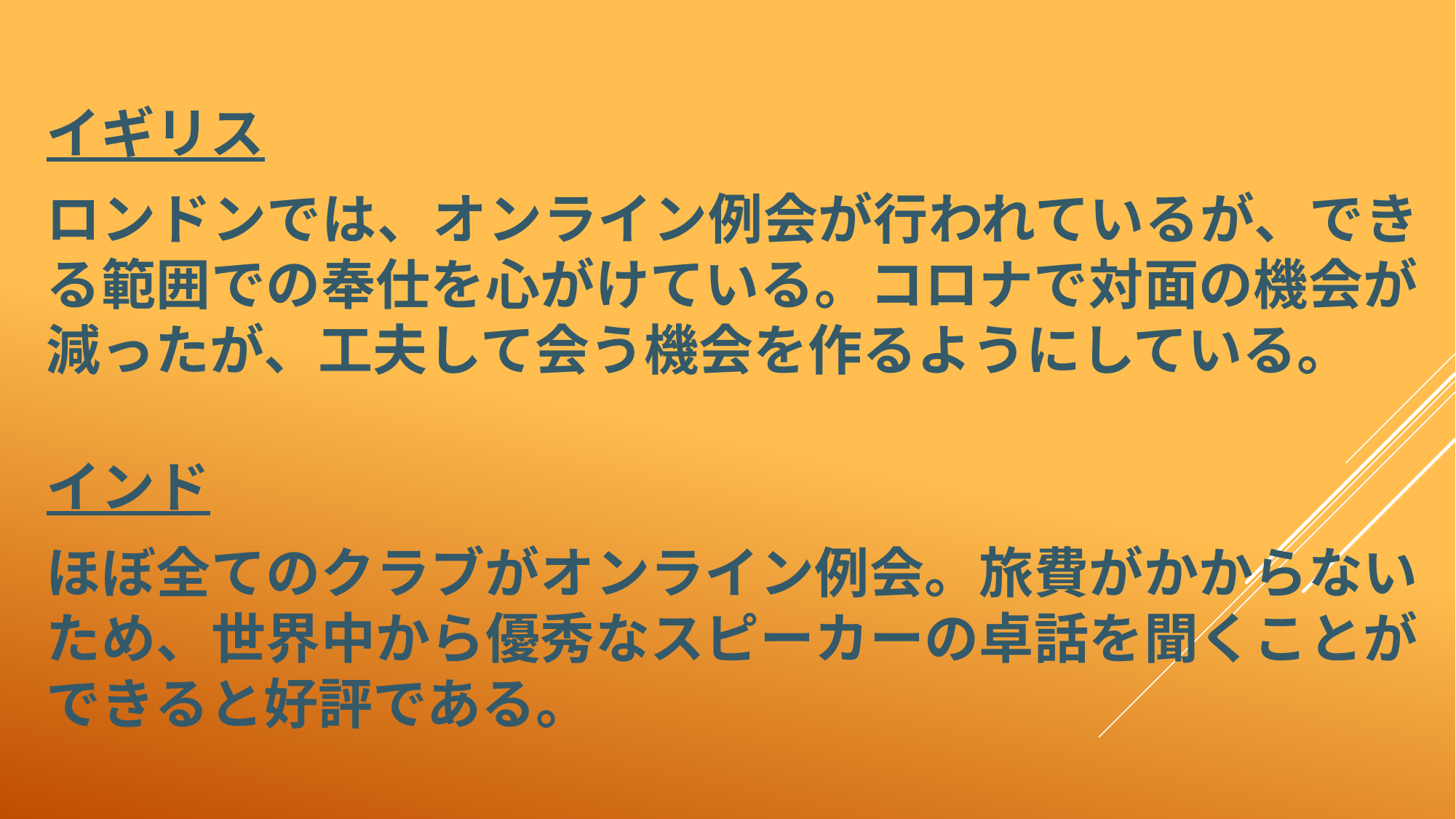

イギリス
ロンドンでは、オンライン例会が行われているが、できる範囲での奉仕を心がけている。コロナで対面の機会が減ったが、工夫して会う機会を作るようにしている。

インド
ほぼ全てのクラブがオンライン例会。旅費がかからないため、世界中から優秀なスピーカーの卓話を聞くことができると好評である。